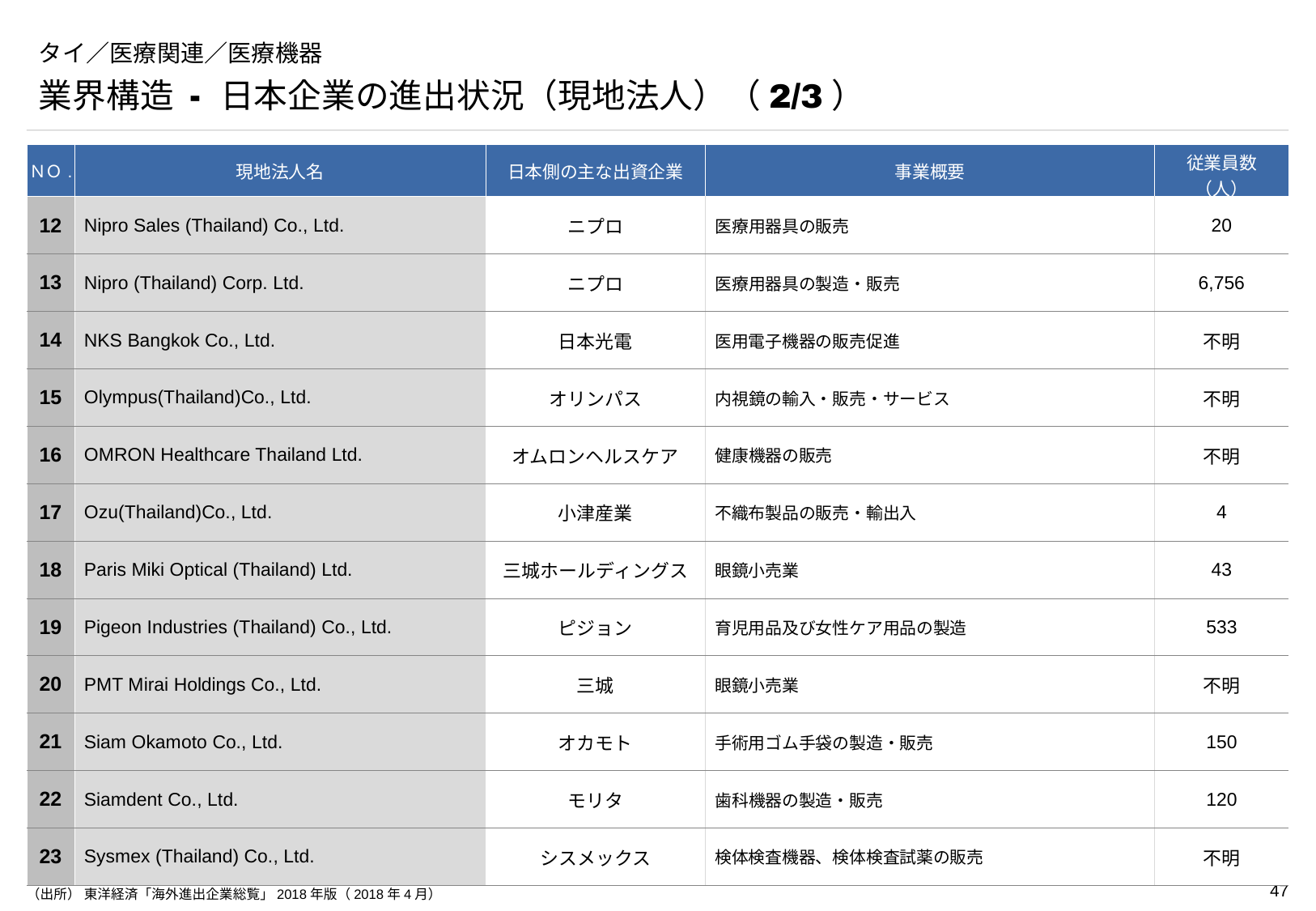

# タイ／医療関連／医療機器
業界構造 - 日本企業の進出状況（現地法人）（2/3）
| ＮＯ. | 現地法人名 | 日本側の主な出資企業 | 事業概要 | 従業員数（人） |
| --- | --- | --- | --- | --- |
| 12 | Nipro Sales (Thailand) Co., Ltd. | ニプロ | 医療用器具の販売 | 20 |
| 13 | Nipro (Thailand) Corp. Ltd. | ニプロ | 医療用器具の製造・販売 | 6,756 |
| 14 | NKS Bangkok Co., Ltd. | 日本光電 | 医用電子機器の販売促進 | 不明 |
| 15 | Olympus(Thailand)Co., Ltd. | オリンパス | 内視鏡の輸入・販売・サービス | 不明 |
| 16 | OMRON Healthcare Thailand Ltd. | オムロンヘルスケア | 健康機器の販売 | 不明 |
| 17 | Ozu(Thailand)Co., Ltd. | 小津産業 | 不織布製品の販売・輸出入 | 4 |
| 18 | Paris Miki Optical (Thailand) Ltd. | 三城ホールディングス | 眼鏡小売業 | 43 |
| 19 | Pigeon Industries (Thailand) Co., Ltd. | ピジョン | 育児用品及び女性ケア用品の製造 | 533 |
| 20 | PMT Mirai Holdings Co., Ltd. | 三城 | 眼鏡小売業 | 不明 |
| 21 | Siam Okamoto Co., Ltd. | オカモト | 手術用ゴム手袋の製造・販売 | 150 |
| 22 | Siamdent Co., Ltd. | モリタ | 歯科機器の製造・販売 | 120 |
| 23 | Sysmex (Thailand) Co., Ltd. | シスメックス | 検体検査機器、検体検査試薬の販売 | 不明 |
（出所） 東洋経済「海外進出企業総覧」2018年版（2018年4月）